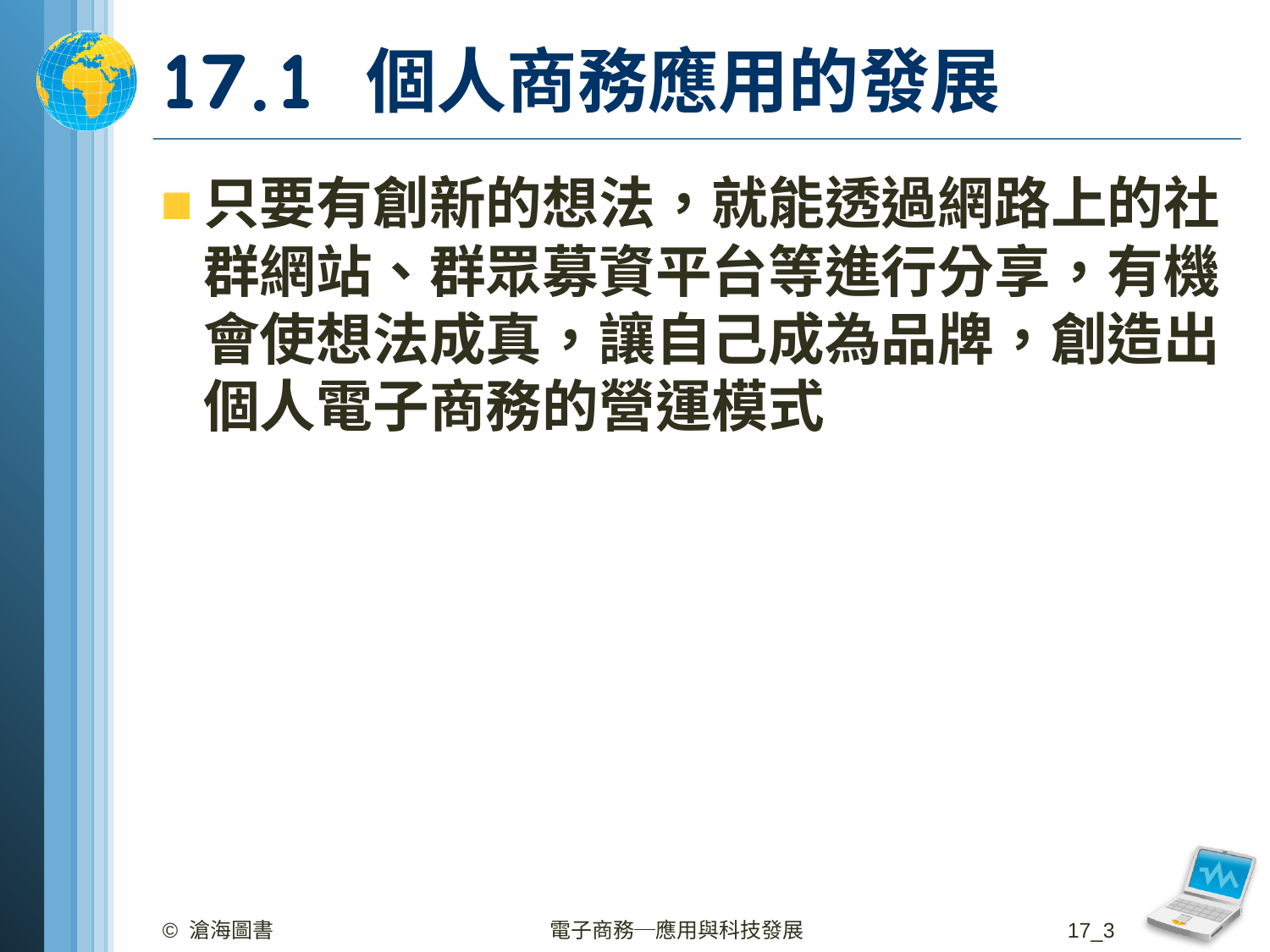

# 17.1 個人商務應用的發展
只要有創新的想法，就能透過網路上的社群網站、群眾募資平台等進行分享，有機會使想法成真，讓自己成為品牌，創造出個人電子商務的營運模式
© 滄海圖書
電子商務─應用與科技發展
17_3